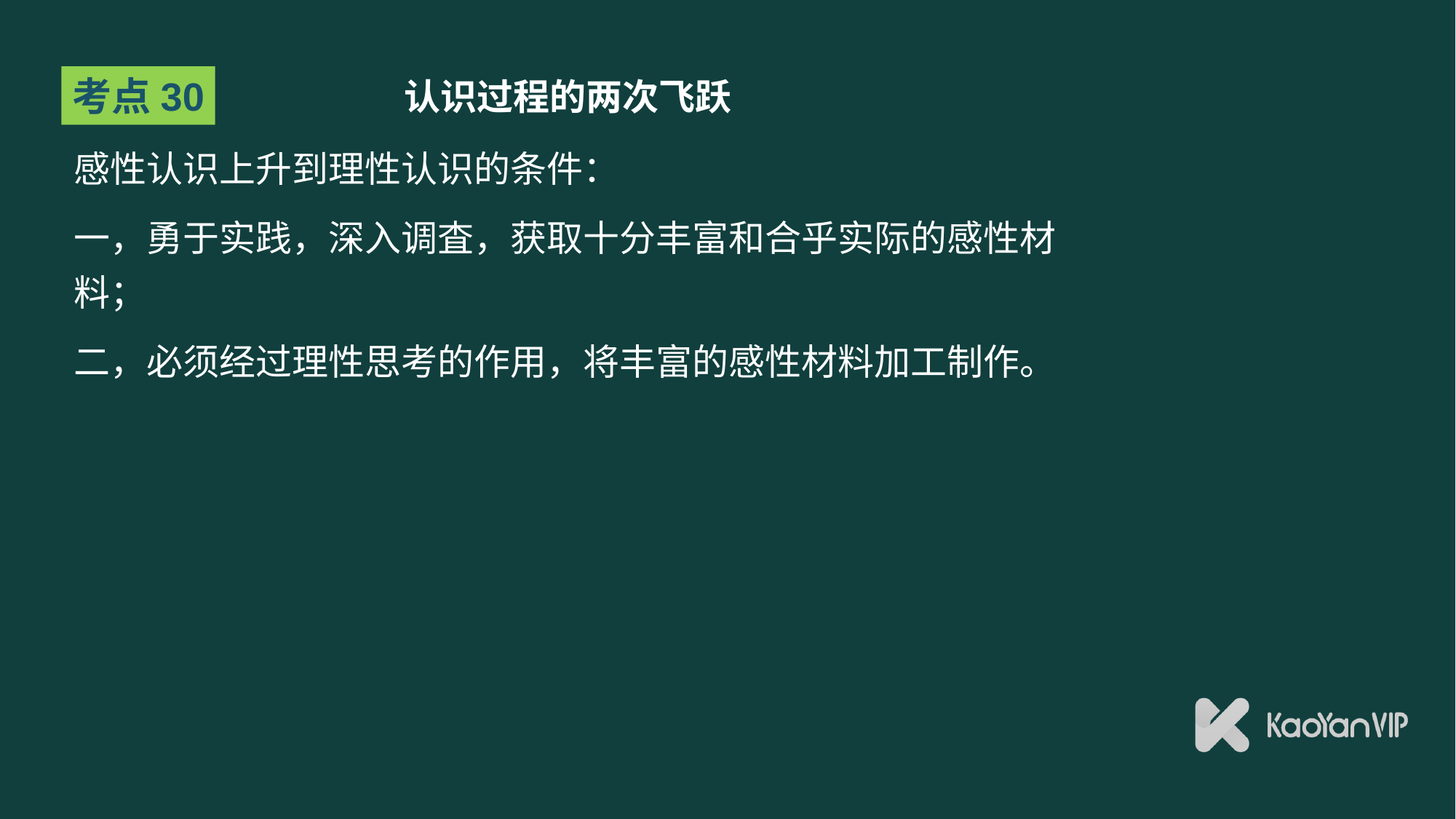

# 认识过程的两次飞跃
考点30
感性认识上升到理性认识的条件：
一，勇于实践，深入调査，获取十分丰富和合乎实际的感性材料；
二，必须经过理性思考的作用，将丰富的感性材料加工制作。